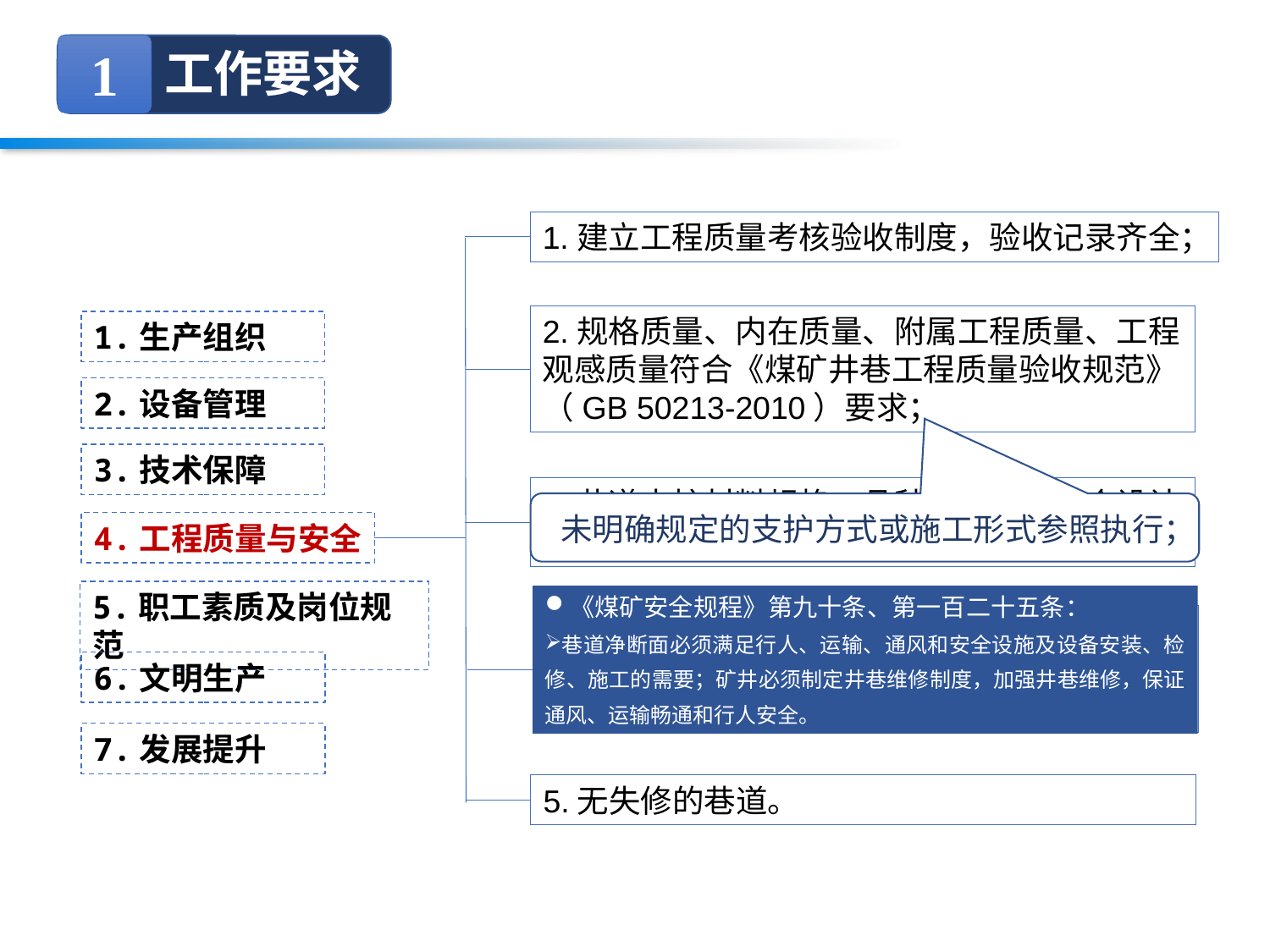

1

工作要求

1.建立工程质量考核验收制度，验收记录齐全；
2.规格质量、内在质量、附属工程质量、工程观感质量符合《煤矿井巷工程质量验收规范》（GB 50213-2010）要求；
1.生产组织
2.设备管理
3.技术保障
3.巷道支护材料规格、品种、强度等符合设计要求；

未明确规定的支护方式或施工形式参照执行；
4.工程质量与安全
5.职工素质及岗位规范
《煤矿安全规程》第九十条、第一百二十五条：
巷道净断面必须满足行人、运输、通风和安全设施及设备安装、检修、施工的需要；矿井必须制定井巷维修制度，加强井巷维修，保证通风、运输畅通和行人安全。
4.掘进工作面控顶距符合作业规程要求，杜绝空顶作业；临时支护符合规定，安全设施齐全可靠；
6.文明生产
7.发展提升
5.无失修的巷道。